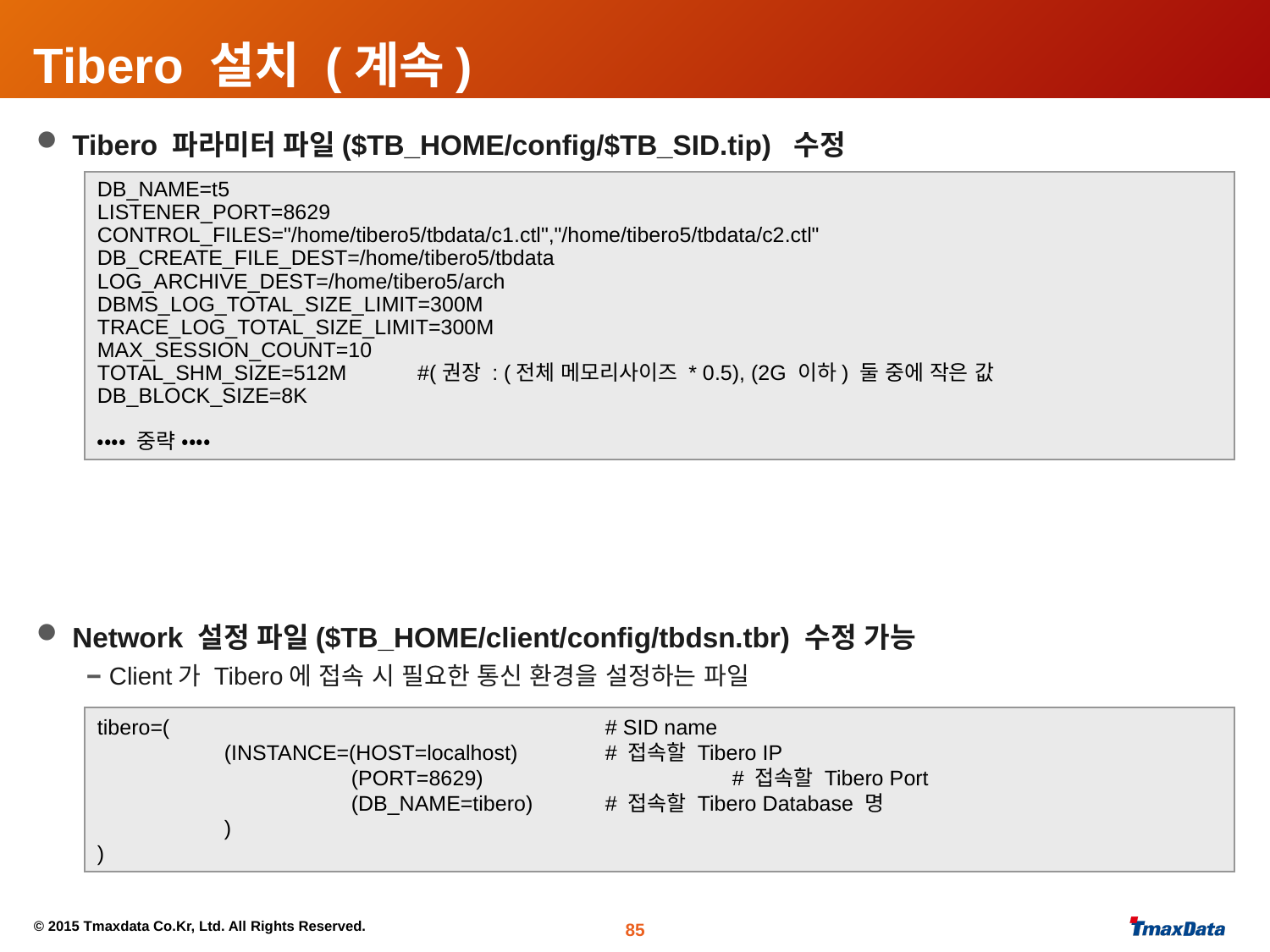

# Tibero 설치 (계속)
 Tibero 파라미터 파일($TB_HOME/config/$TB_SID.tip)  수정

 Network 설정 파일($TB_HOME/client/config/tbdsn.tbr) 수정 가능
 Client가 Tibero에 접속 시 필요한 통신 환경을 설정하는 파일
DB_NAME=t5
LISTENER_PORT=8629
CONTROL_FILES="/home/tibero5/tbdata/c1.ctl","/home/tibero5/tbdata/c2.ctl"
DB_CREATE_FILE_DEST=/home/tibero5/tbdata
LOG_ARCHIVE_DEST=/home/tibero5/arch
DBMS_LOG_TOTAL_SIZE_LIMIT=300M
TRACE_LOG_TOTAL_SIZE_LIMIT=300M
MAX_SESSION_COUNT=10
TOTAL_SHM_SIZE=512M            #(권장 : (전체 메모리사이즈 * 0.5), (2G 이하) 둘 중에 작은 값
DB_BLOCK_SIZE=8K

•••• 중략 ••••
tibero=(				# SID name
	(INSTANCE=(HOST=localhost)	# 접속할 Tibero IP
		(PORT=8629)		# 접속할 Tibero Port
		(DB_NAME=tibero)	# 접속할 Tibero Database 명
	)
)